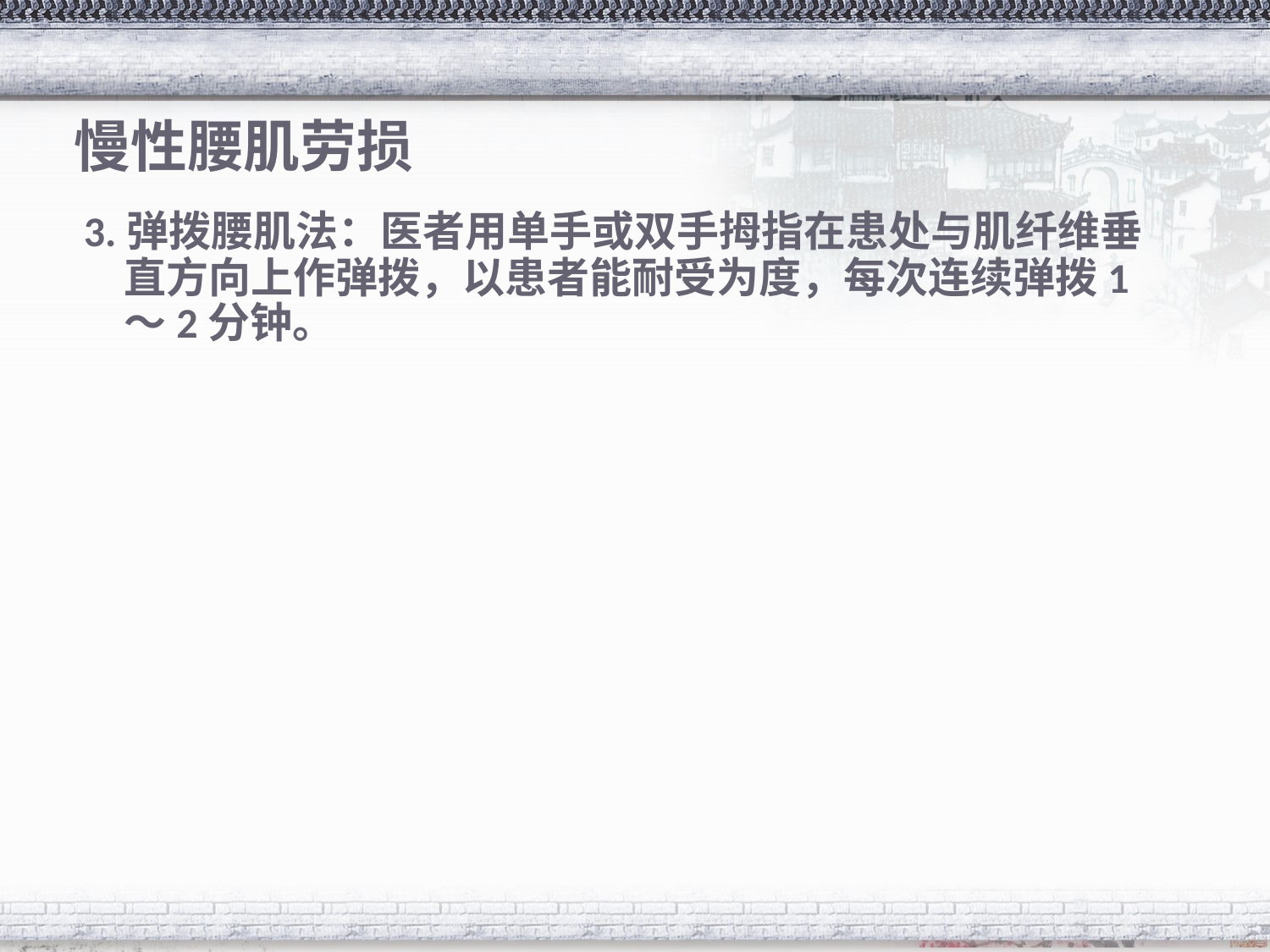

# 慢性腰肌劳损
 3.弹拨腰肌法：医者用单手或双手拇指在患处与肌纤维垂直方向上作弹拨，以患者能耐受为度，每次连续弹拨1～2分钟。